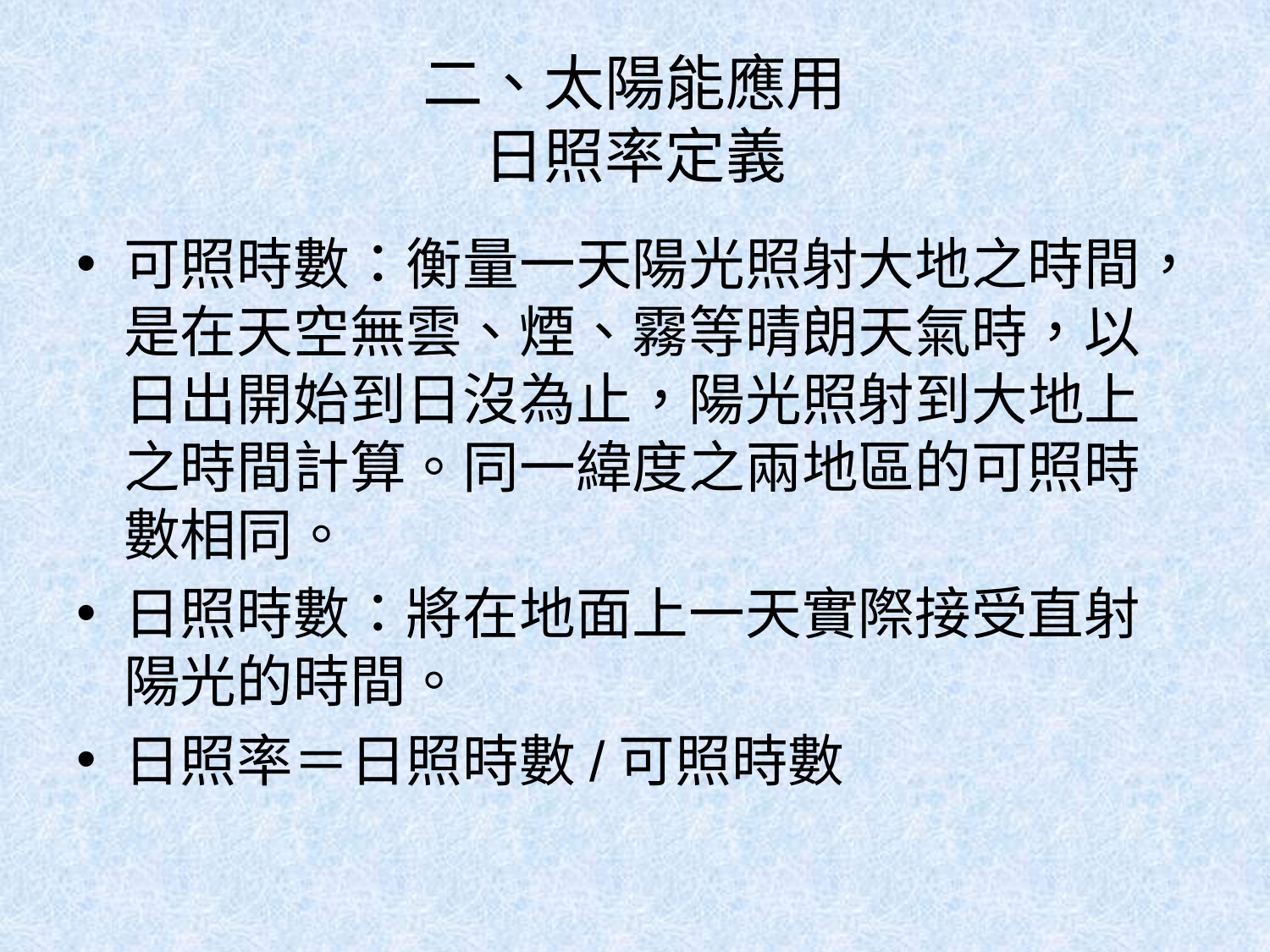

# 二、太陽能應用 日照率定義
可照時數：衡量一天陽光照射大地之時間，是在天空無雲、煙、霧等晴朗天氣時，以日出開始到日沒為止，陽光照射到大地上之時間計算。同一緯度之兩地區的可照時數相同。
日照時數：將在地面上一天實際接受直射陽光的時間。
日照率＝日照時數/可照時數